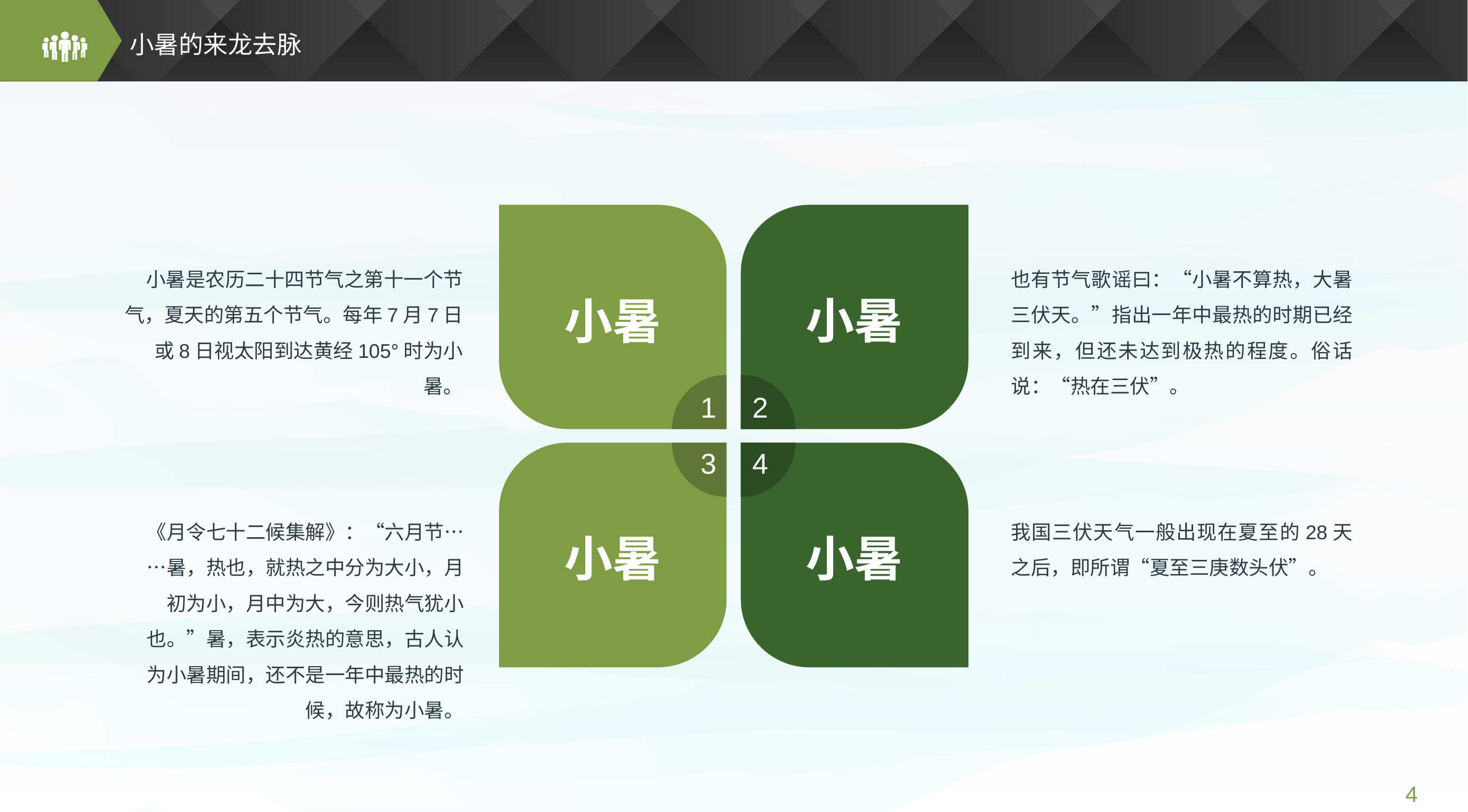

# 小暑的来龙去脉

小暑是农历二十四节气之第十一个节气，夏天的第五个节气。每年7月7日或8日视太阳到达黄经105°时为小暑。
也有节气歌谣曰：“小暑不算热，大暑三伏天。”指出一年中最热的时期已经到来，但还未达到极热的程度。俗话说：“热在三伏”。
小暑
小暑

1
2

3
4
《月令七十二候集解》：“六月节……暑，热也，就热之中分为大小，月初为小，月中为大，今则热气犹小也。”暑，表示炎热的意思，古人认为小暑期间，还不是一年中最热的时候，故称为小暑。
我国三伏天气一般出现在夏至的28天之后，即所谓“夏至三庚数头伏”。
小暑
小暑
4